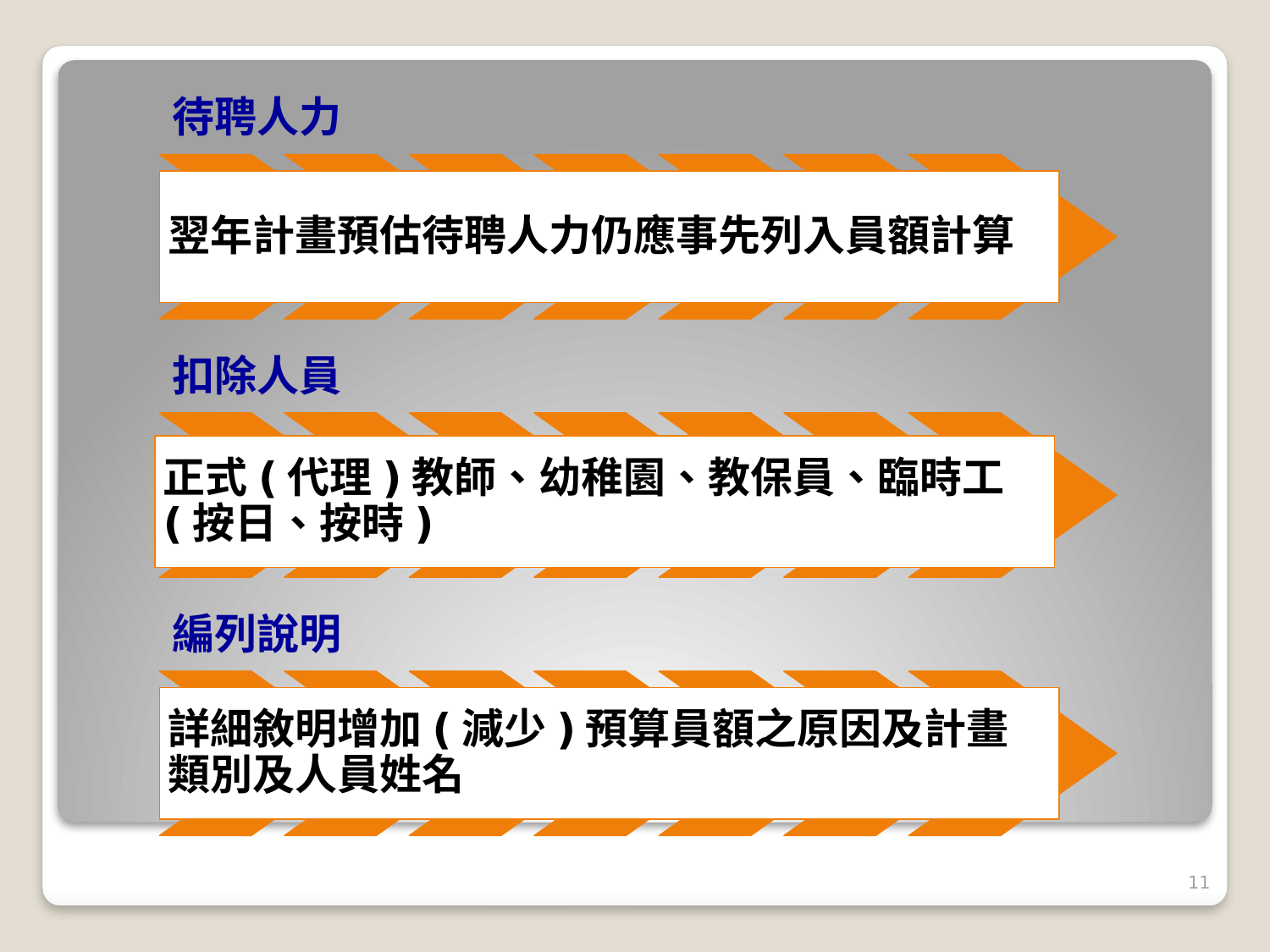

待聘人力
翌年計畫預估待聘人力仍應事先列入員額計算
扣除人員
正式(代理)教師、幼稚園、教保員、臨時工(按日、按時)
編列說明
詳細敘明增加(減少)預算員額之原因及計畫類別及人員姓名
11